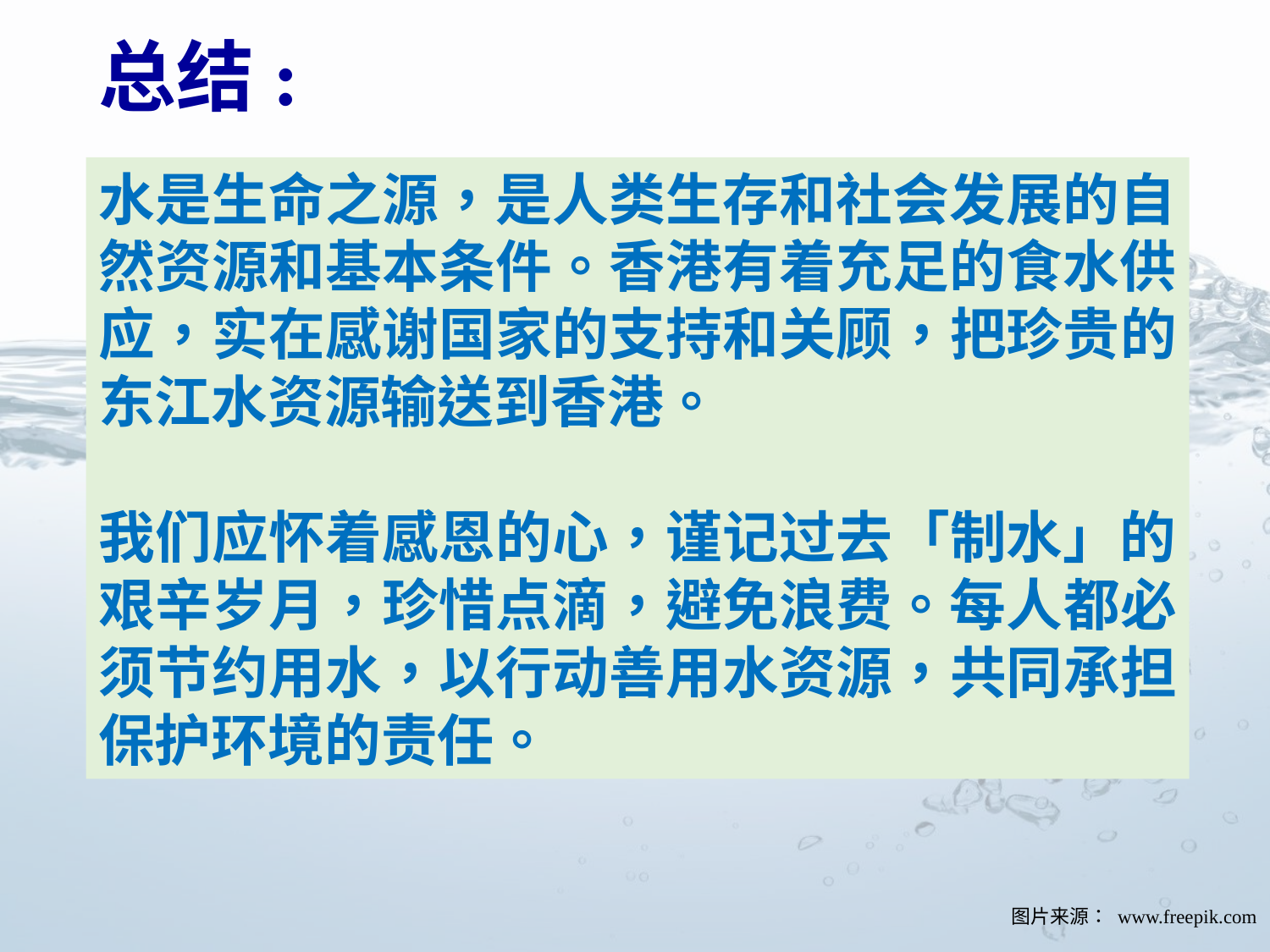

# 总结:
水是生命之源，是人类生存和社会发展的自然资源和基本条件。香港有着充足的食水供应，实在感谢国家的支持和关顾，把珍贵的东江水资源输送到香港。

我们应怀着感恩的心，谨记过去「制水」的艰辛岁月，珍惜点滴，避免浪费。每人都必须节约用水，以行动善用水资源，共同承担保护环境的责任。
图片来源： www.freepik.com